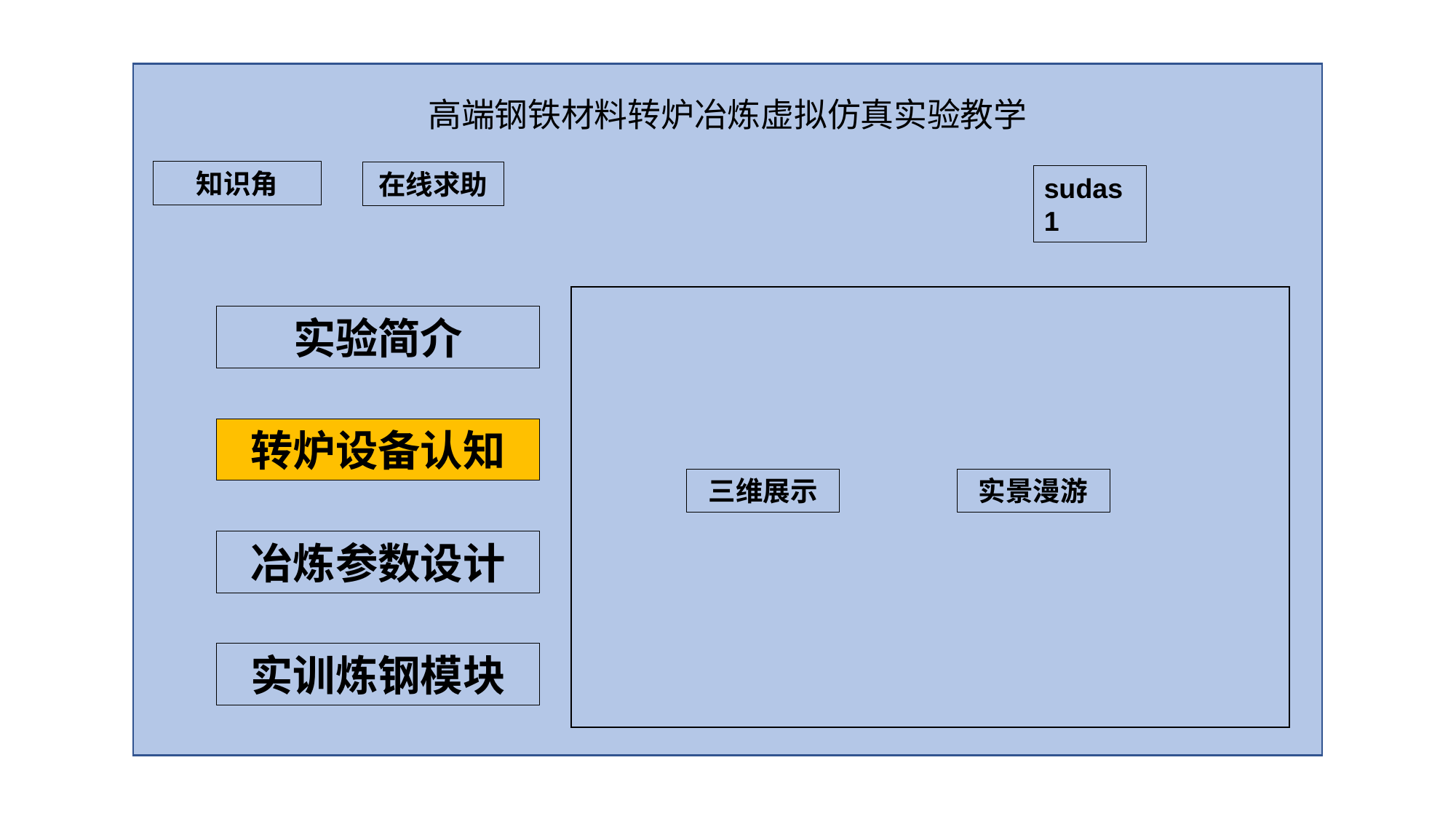

高端钢铁材料转炉冶炼虚拟仿真实验教学
知识角
在线求助
sudas1

实验简介
转炉设备认知
三维展示
实景漫游
冶炼参数设计
实训炼钢模块